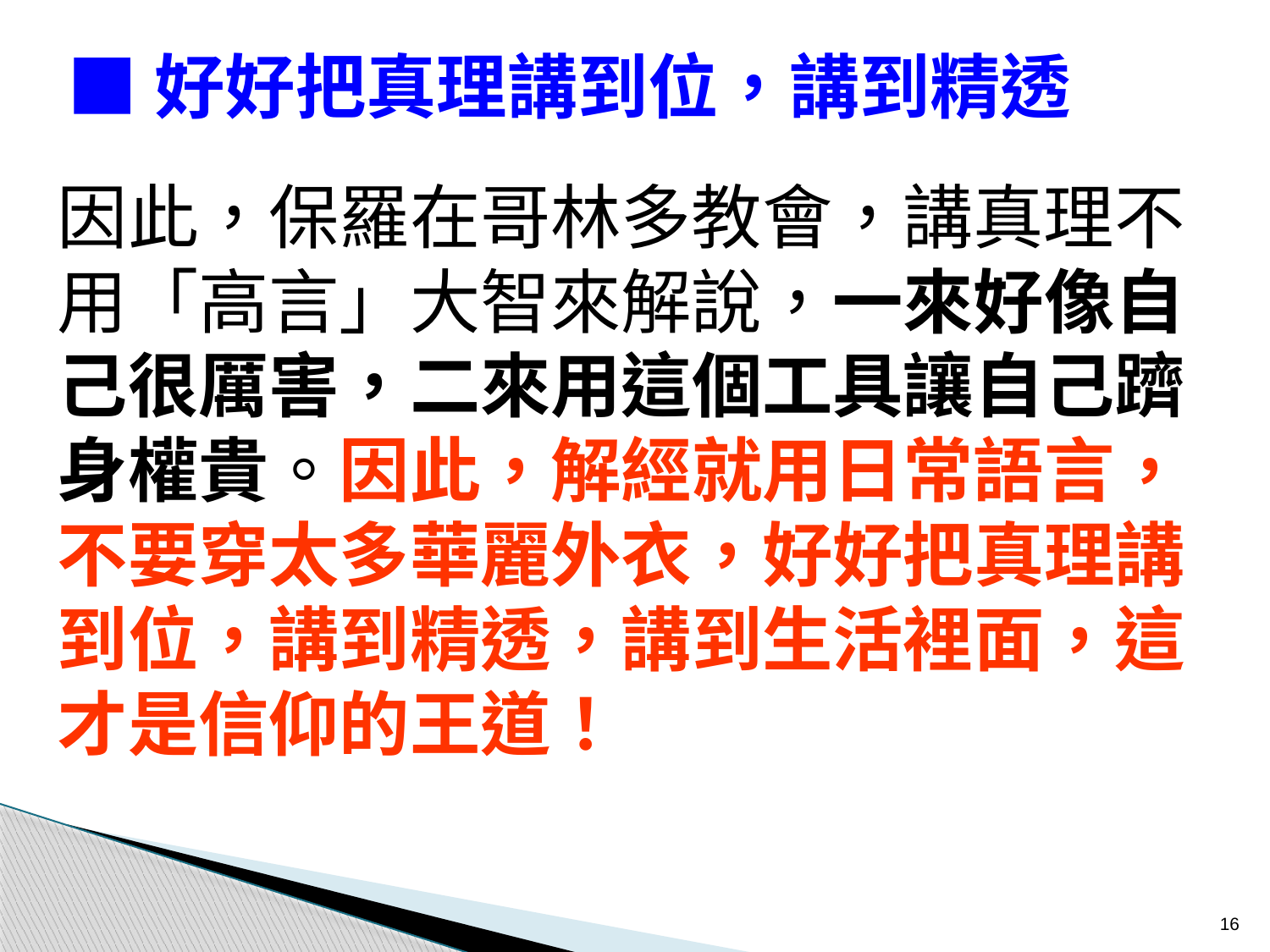

■好好把真理講到位，講到精透
因此，保羅在哥林多教會，講真理不用「高言」大智來解說，一來好像自己很厲害，二來用這個工具讓自己躋身權貴。因此，解經就用日常語言，不要穿太多華麗外衣，好好把真理講到位，講到精透，講到生活裡面，這才是信仰的王道！
16